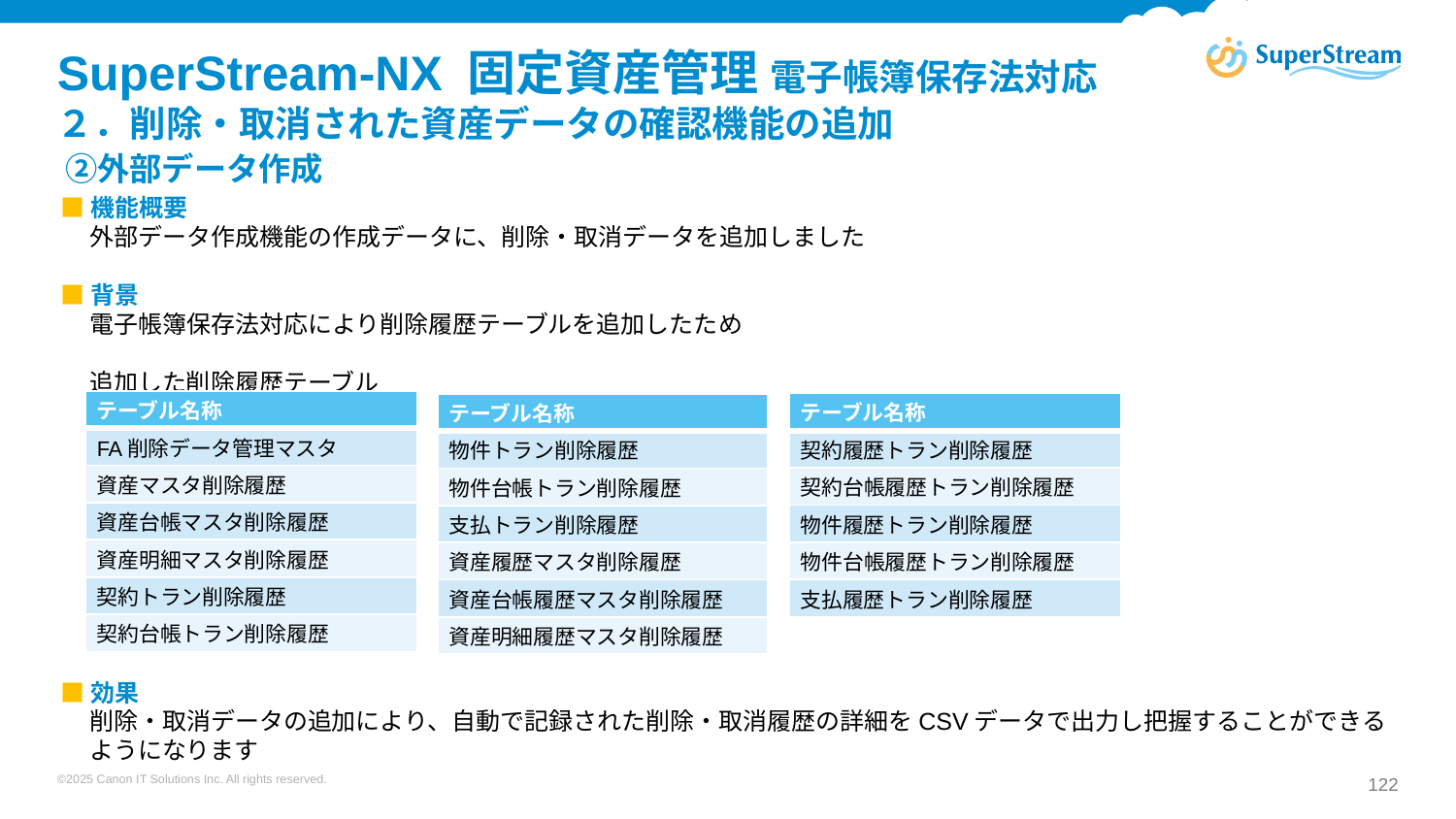

# SuperStream-NX 固定資産管理 電子帳簿保存法対応 ２．削除・取消された資産データの確認機能の追加 ②外部データ作成
■機能概要
外部データ作成機能の作成データに、削除・取消データを追加しました

■背景
電子帳簿保存法対応により削除履歴テーブルを追加したため

追加した削除履歴テーブル

■効果
削除・取消データの追加により、自動で記録された削除・取消履歴の詳細をCSVデータで出力し把握することができるようになります
| テーブル名称 |
| --- |
| FA削除データ管理マスタ |
| 資産マスタ削除履歴 |
| 資産台帳マスタ削除履歴 |
| 資産明細マスタ削除履歴 |
| 契約トラン削除履歴 |
| 契約台帳トラン削除履歴 |
| テーブル名称 |
| --- |
| 契約履歴トラン削除履歴 |
| 契約台帳履歴トラン削除履歴 |
| 物件履歴トラン削除履歴 |
| 物件台帳履歴トラン削除履歴 |
| 支払履歴トラン削除履歴 |
| テーブル名称 |
| --- |
| 物件トラン削除履歴 |
| 物件台帳トラン削除履歴 |
| 支払トラン削除履歴 |
| 資産履歴マスタ削除履歴 |
| 資産台帳履歴マスタ削除履歴 |
| 資産明細履歴マスタ削除履歴 |
©2025 Canon IT Solutions Inc. All rights reserved.
122